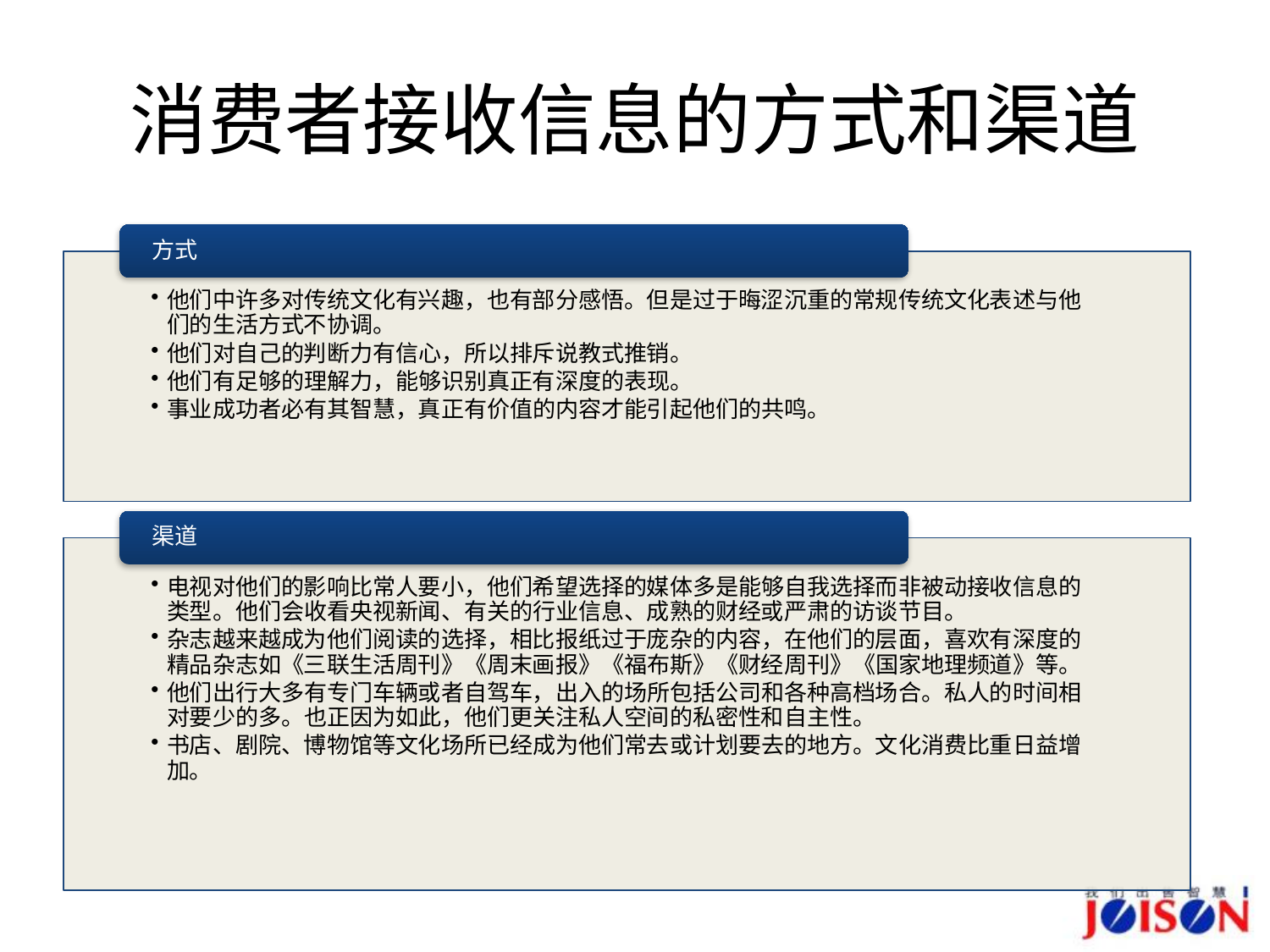

# 消费者接收信息的方式和渠道
他们中许多对传统文化有兴趣，也有部分感悟。但是过于晦涩沉重的常规传统文化表述与他们的生活方式不协调。
他们对自己的判断力有信心，所以排斥说教式推销。
他们有足够的理解力，能够识别真正有深度的表现。
事业成功者必有其智慧，真正有价值的内容才能引起他们的共鸣。
方式
电视对他们的影响比常人要小，他们希望选择的媒体多是能够自我选择而非被动接收信息的类型。他们会收看央视新闻、有关的行业信息、成熟的财经或严肃的访谈节目。
杂志越来越成为他们阅读的选择，相比报纸过于庞杂的内容，在他们的层面，喜欢有深度的精品杂志如《三联生活周刊》《周末画报》《福布斯》《财经周刊》《国家地理频道》等。
他们出行大多有专门车辆或者自驾车，出入的场所包括公司和各种高档场合。私人的时间相对要少的多。也正因为如此，他们更关注私人空间的私密性和自主性。
书店、剧院、博物馆等文化场所已经成为他们常去或计划要去的地方。文化消费比重日益增加。
渠道